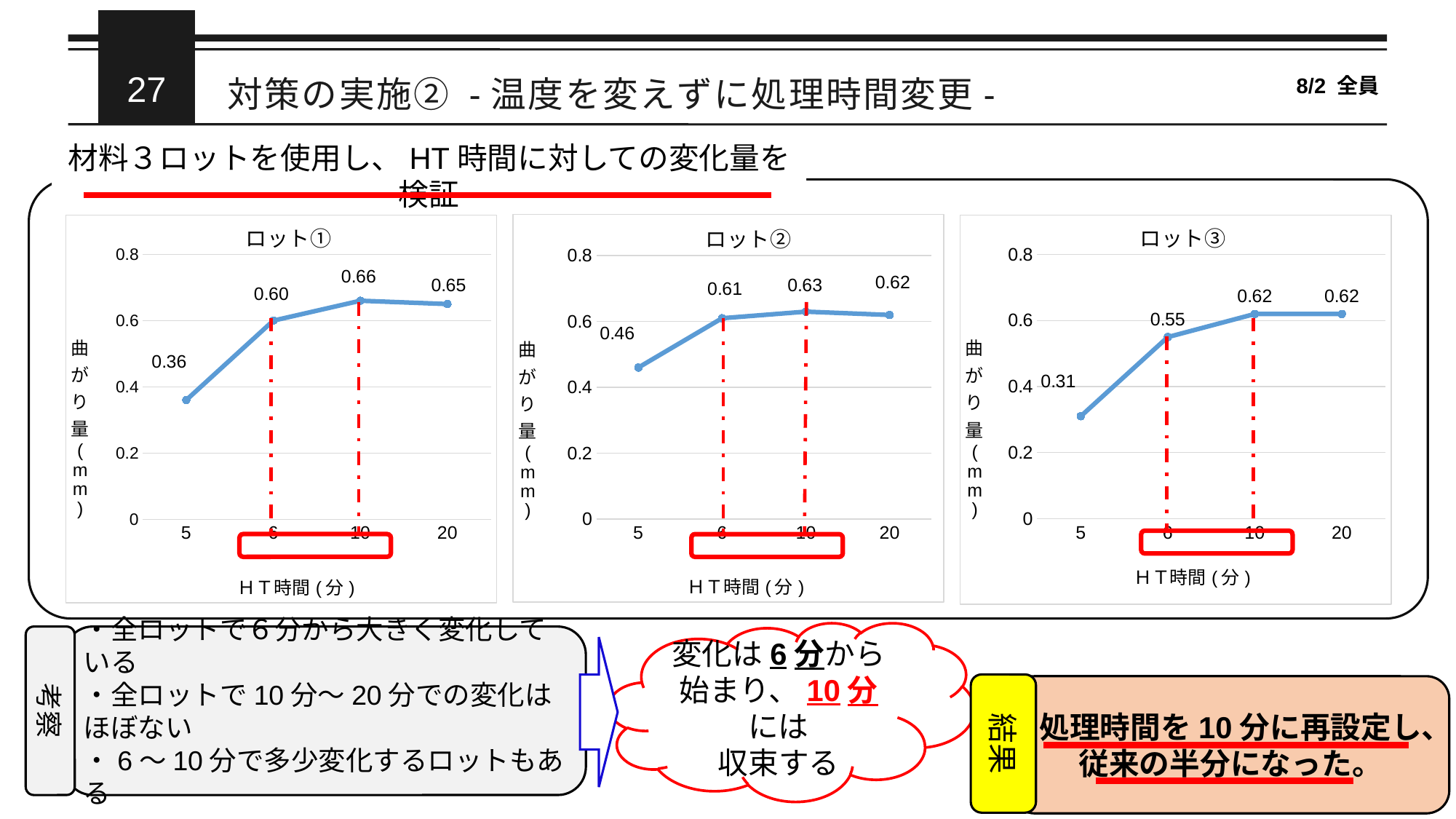

27

対策の実施② -温度を変えずに処理時間変更-

8/2 全員
材料３ロットを使用し、HT時間に対しての変化量を検証

### Chart: ロット②

| Category |  |
|---|---|
| 5 | 0.46 |
| 6 | 0.61 |
| 10 | 0.63 |
| 20 | 0.62 |

### Chart: ロット①

| Category |  |
|---|---|
| 5 | 0.36 |
| 6 | 0.6 |
| 10 | 0.66 |
| 20 | 0.65 |

### Chart: ロット③

| Category |  |
|---|---|
| 5 | 0.31 |
| 6 | 0.55 |
| 10 | 0.62 |
| 20 | 0.62 |
変化は6分から
始まり、10分には
収束する
考察
・全ロットで６分から大きく変化している
・全ロットで10分～20分での変化はほぼない
・6～10分で多少変化するロットもある
結果
処理時間を10分に再設定し、
従来の半分になった。